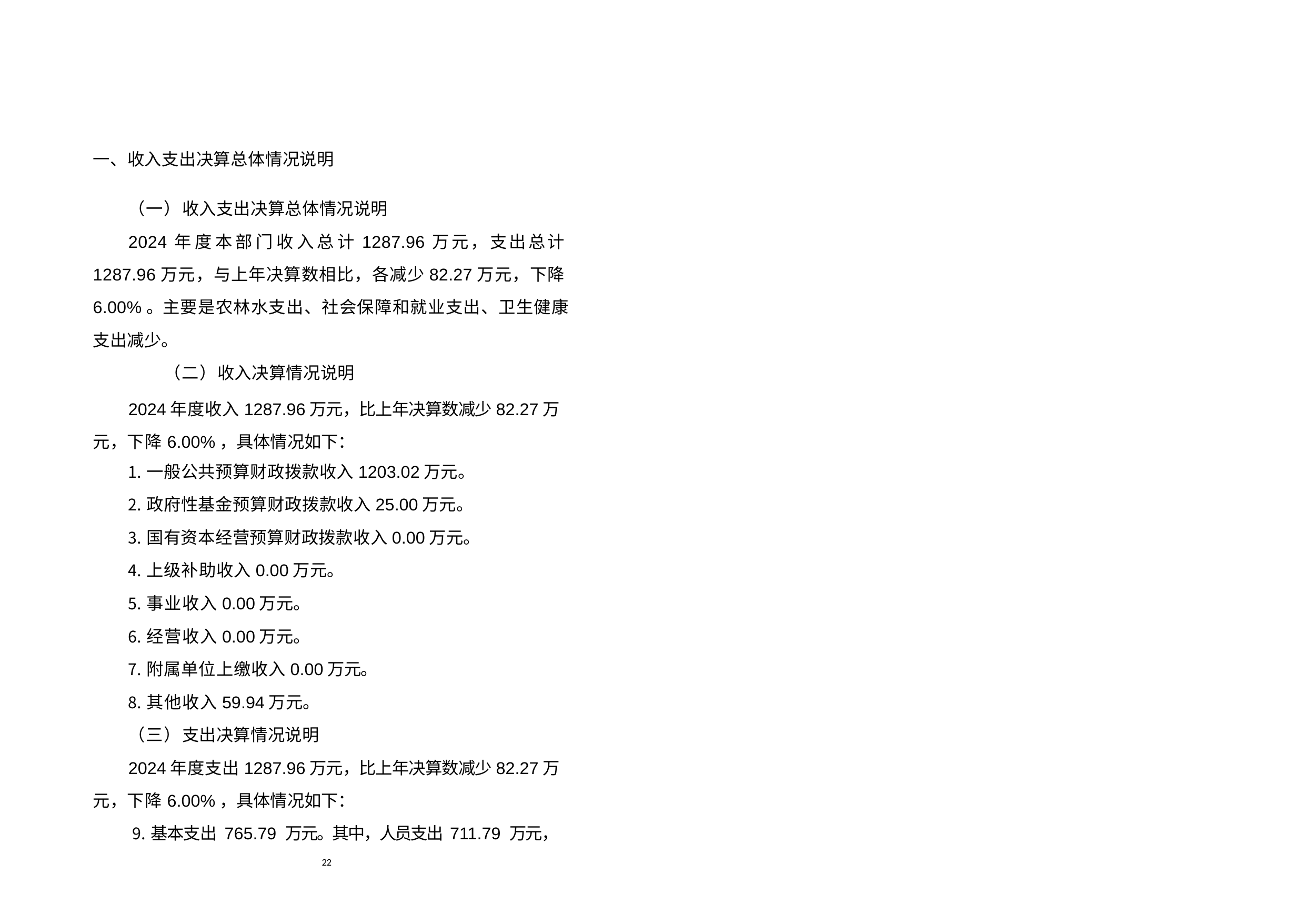

一、收入支出决算总体情况说明

（一）收入支出决算总体情况说明
2024年度本部门收入总计1287.96万元，支出总计1287.96万元，与上年决算数相比，各减少82.27万元，下降6.00%。主要是农林水支出、社会保障和就业支出、卫生健康支出减少。
（二）收入决算情况说明
2024年度收入1287.96万元，比上年决算数减少82.27万元，下降6.00%，具体情况如下：
一般公共预算财政拨款收入1203.02万元。
政府性基金预算财政拨款收入25.00万元。
国有资本经营预算财政拨款收入0.00万元。
上级补助收入0.00万元。
事业收入0.00万元。
经营收入0.00万元。
附属单位上缴收入0.00万元。
其他收入59.94万元。
（三）支出决算情况说明
2024年度支出1287.96万元，比上年决算数减少82.27万元，下降6.00%，具体情况如下：
基本支出 765.79 万元。其中，人员支出 711.79 万元，
22